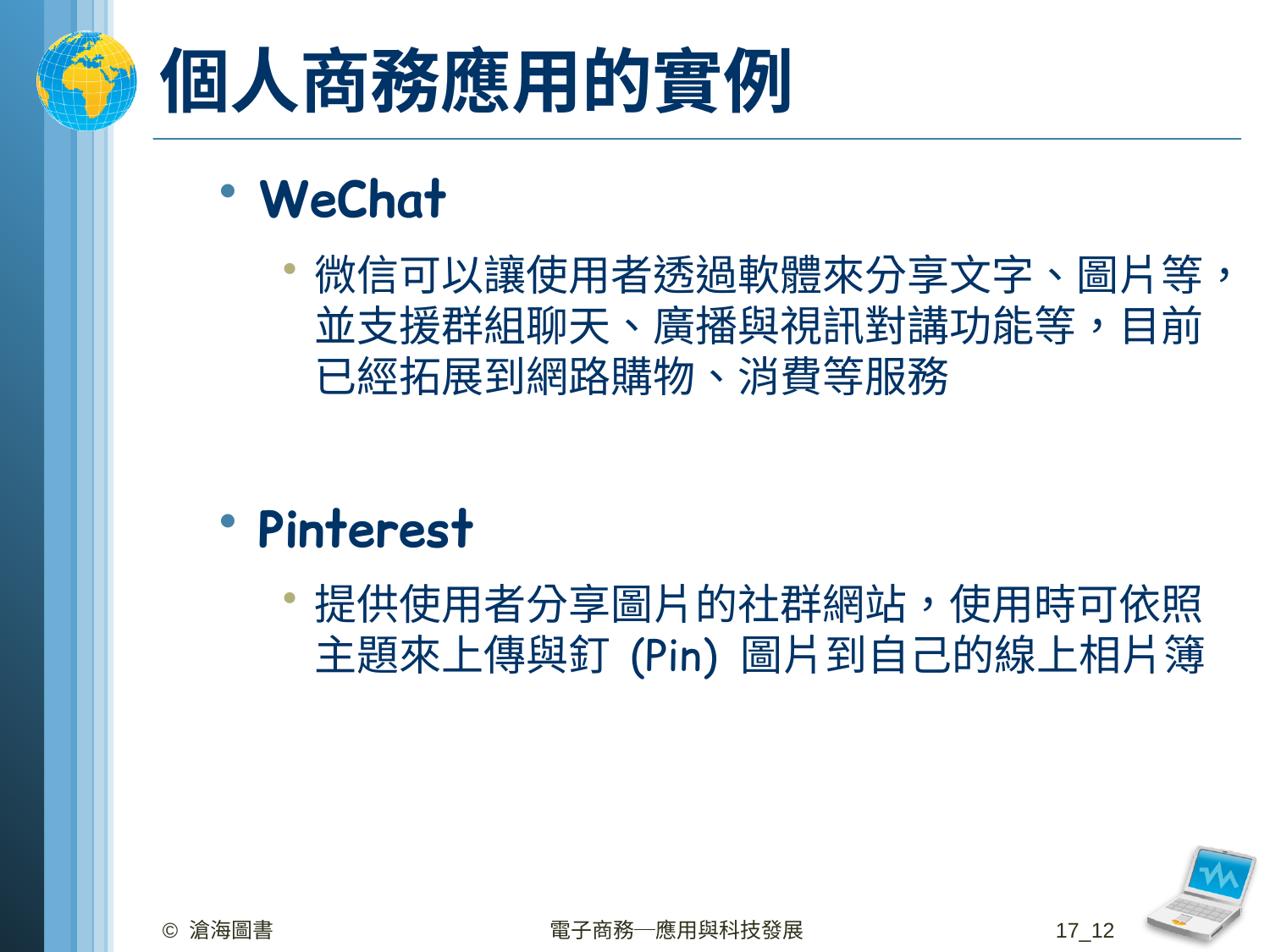

# 個人商務應用的實例
WeChat
微信可以讓使用者透過軟體來分享文字、圖片等，並支援群組聊天、廣播與視訊對講功能等，目前已經拓展到網路購物、消費等服務

Pinterest
提供使用者分享圖片的社群網站，使用時可依照主題來上傳與釘 (Pin) 圖片到自己的線上相片簿
© 滄海圖書
電子商務─應用與科技發展
17_12